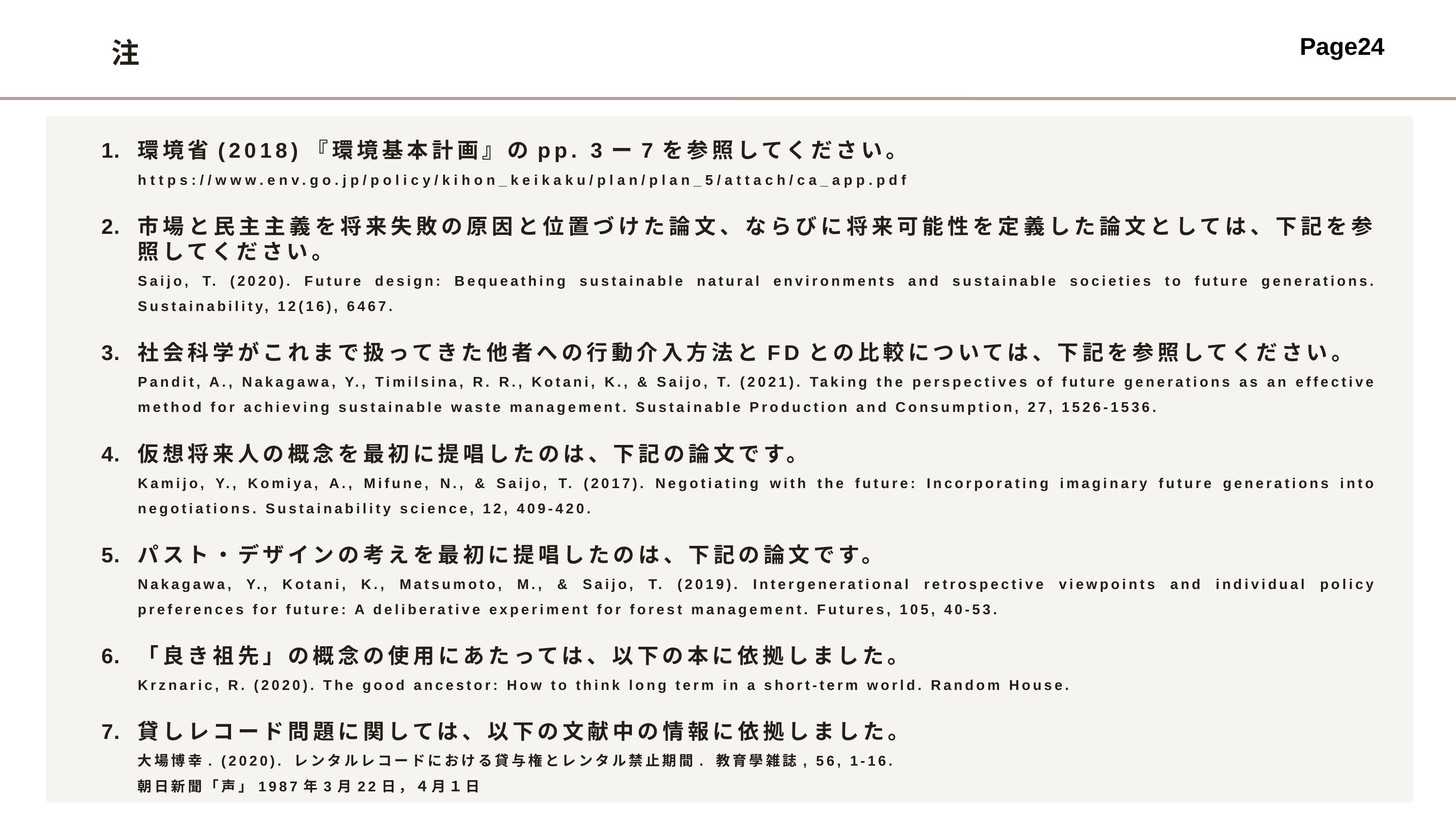

注

環境省(2018)『環境基本計画』のpp. 3ー7を参照してください。
https://www.env.go.jp/policy/kihon_keikaku/plan/plan_5/attach/ca_app.pdf

市場と民主主義を将来失敗の原因と位置づけた論文、ならびに将来可能性を定義した論文としては、下記を参照してください。
Saijo, T. (2020). Future design: Bequeathing sustainable natural environments and sustainable societies to future generations. Sustainability, 12(16), 6467.

社会科学がこれまで扱ってきた他者への行動介入方法とFDとの比較については、下記を参照してください。
Pandit, A., Nakagawa, Y., Timilsina, R. R., Kotani, K., & Saijo, T. (2021). Taking the perspectives of future generations as an effective method for achieving sustainable waste management. Sustainable Production and Consumption, 27, 1526-1536.

仮想将来人の概念を最初に提唱したのは、下記の論文です。
Kamijo, Y., Komiya, A., Mifune, N., & Saijo, T. (2017). Negotiating with the future: Incorporating imaginary future generations into negotiations. Sustainability science, 12, 409-420.

パスト・デザインの考えを最初に提唱したのは、下記の論文です。
Nakagawa, Y., Kotani, K., Matsumoto, M., & Saijo, T. (2019). Intergenerational retrospective viewpoints and individual policy preferences for future: A deliberative experiment for forest management. Futures, 105, 40-53.

「良き祖先」の概念の使用にあたっては、以下の本に依拠しました。
Krznaric, R. (2020). The good ancestor: How to think long term in a short-term world. Random House.

貸しレコード問題に関しては、以下の文献中の情報に依拠しました。
大場博幸. (2020). レンタルレコードにおける貸与権とレンタル禁止期間. 教育學雑誌, 56, 1-16.
朝日新聞「声」1987年3月22日，４月１日